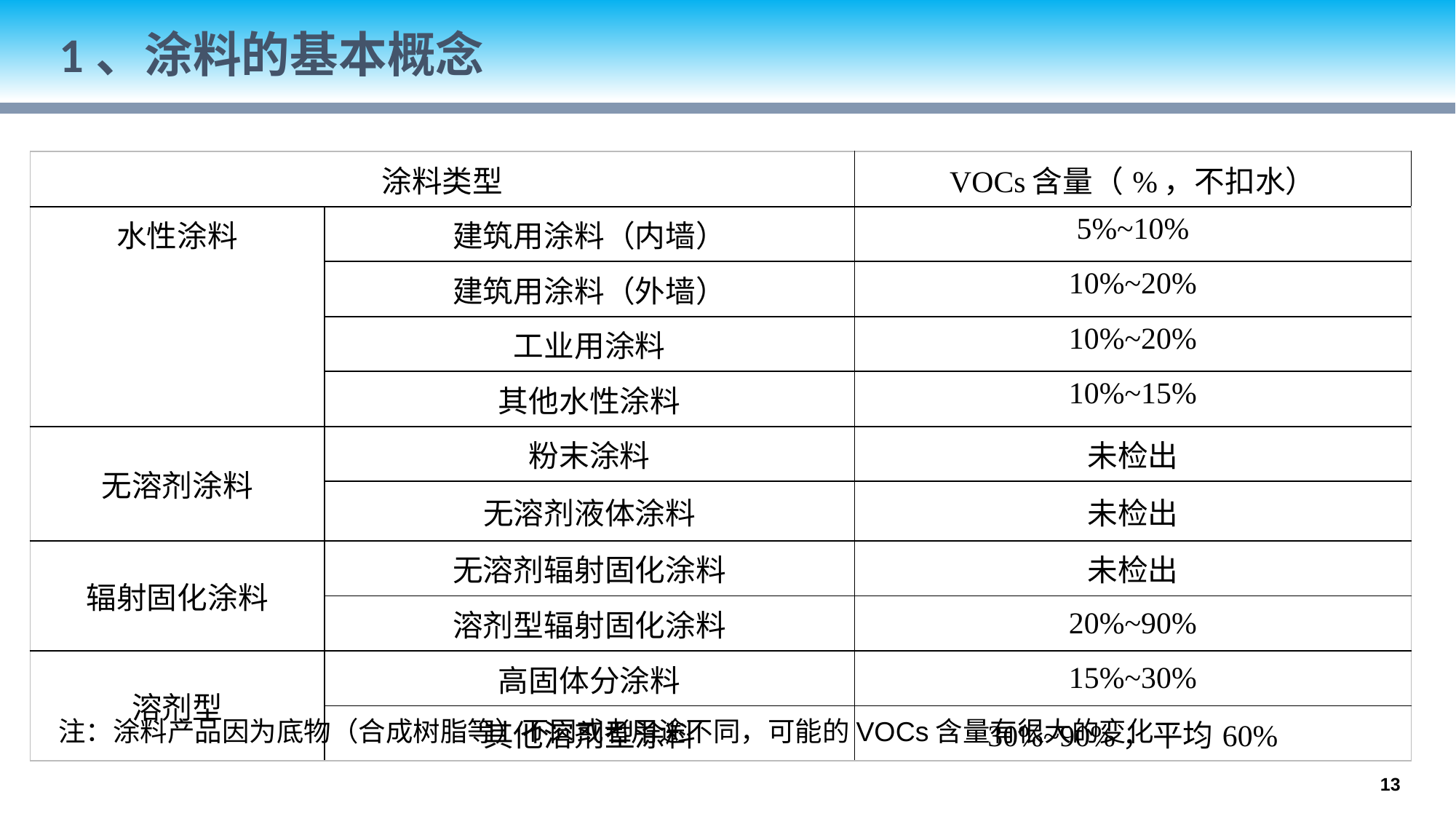

# 1、涂料的基本概念
| 涂料类型 |  | VOCs含量（%，不扣水） |
| --- | --- | --- |
| 水性涂料 | 建筑用涂料（内墙） | 5%~10% |
|  | 建筑用涂料（外墙） | 10%~20% |
|  | 工业用涂料 | 10%~20% |
|  | 其他水性涂料 | 10%~15% |
| 无溶剂涂料 | 粉末涂料 | 未检出 |
|  | 无溶剂液体涂料 | 未检出 |
| 辐射固化涂料 | 无溶剂辐射固化涂料 | 未检出 |
|  | 溶剂型辐射固化涂料 | 20%~90% |
| 溶剂型 | 高固体分涂料 | 15%~30% |
|  | 其他溶剂型涂料 | 30%~90%，平均60% |
注：涂料产品因为底物（合成树脂等）不同或者用途不同，可能的VOCs含量有很大的变化
13